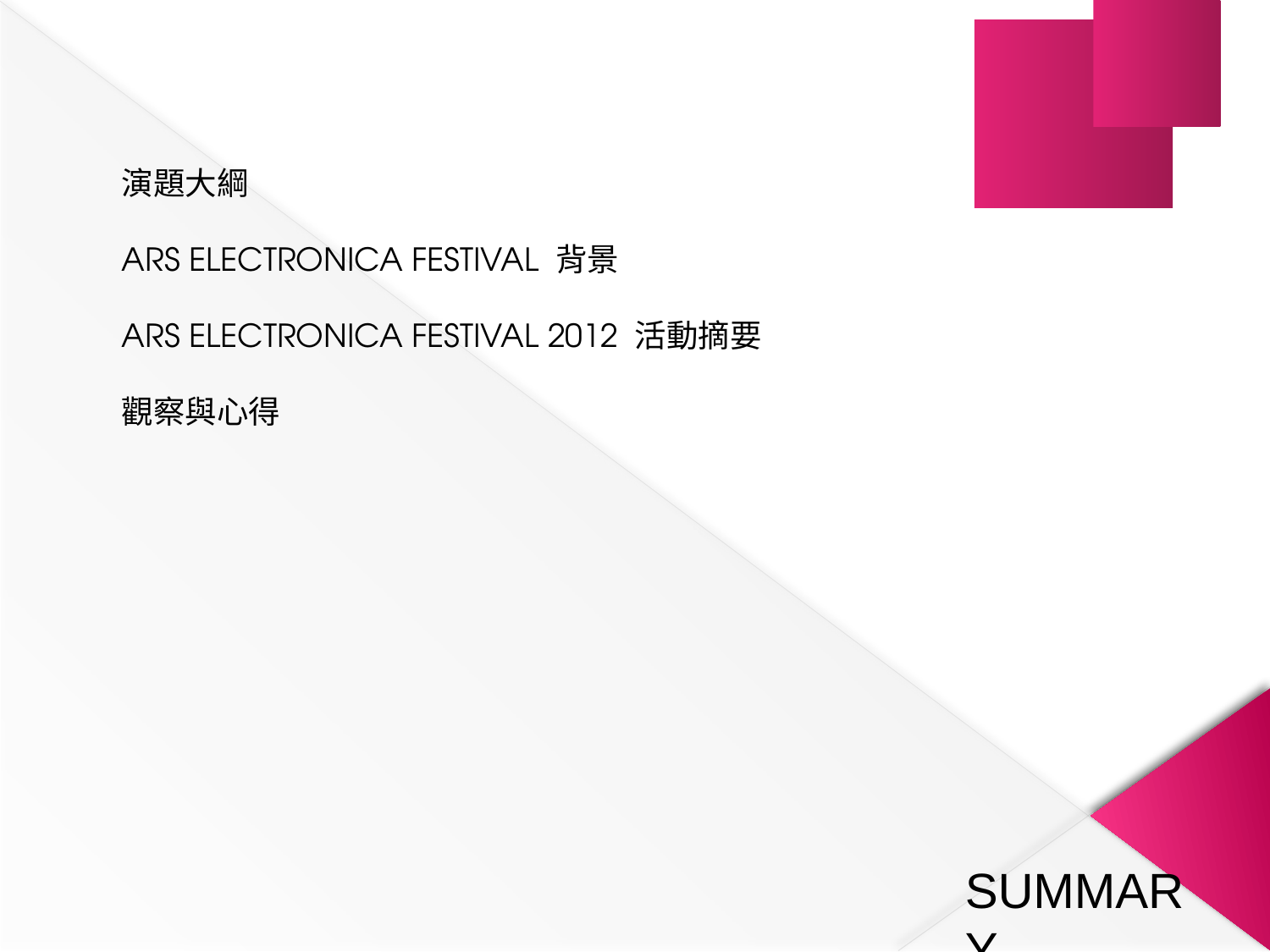

演題大綱

ARS ELECTRONICA FESTIVAL 背景

ARS ELECTRONICA FESTIVAL 2012 活動摘要

觀察與心得

SUMMARY